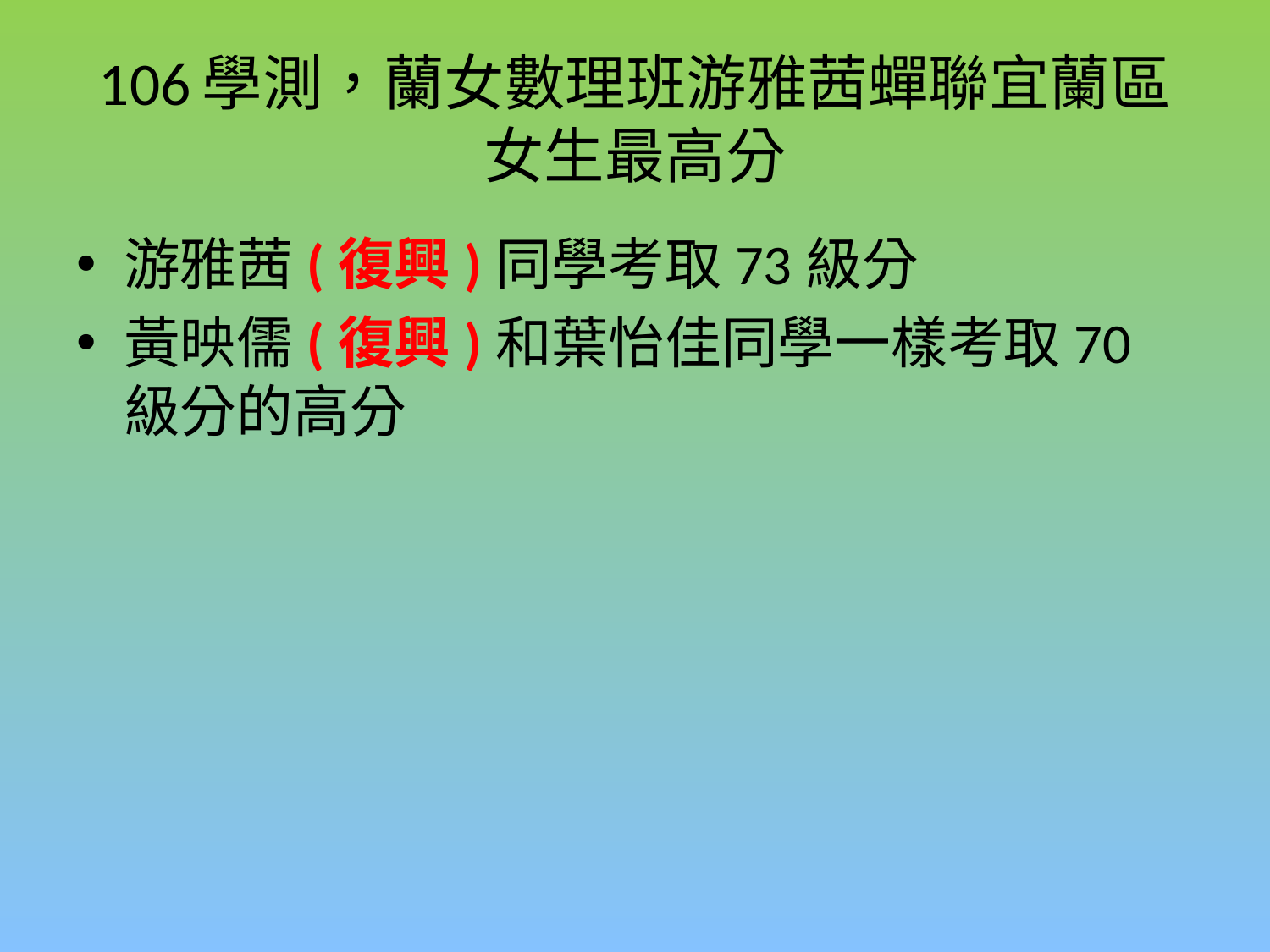

# 106學測，蘭女數理班游雅茜蟬聯宜蘭區女生最高分
游雅茜(復興)同學考取73級分
黃映儒(復興)和葉怡佳同學一樣考取70級分的高分